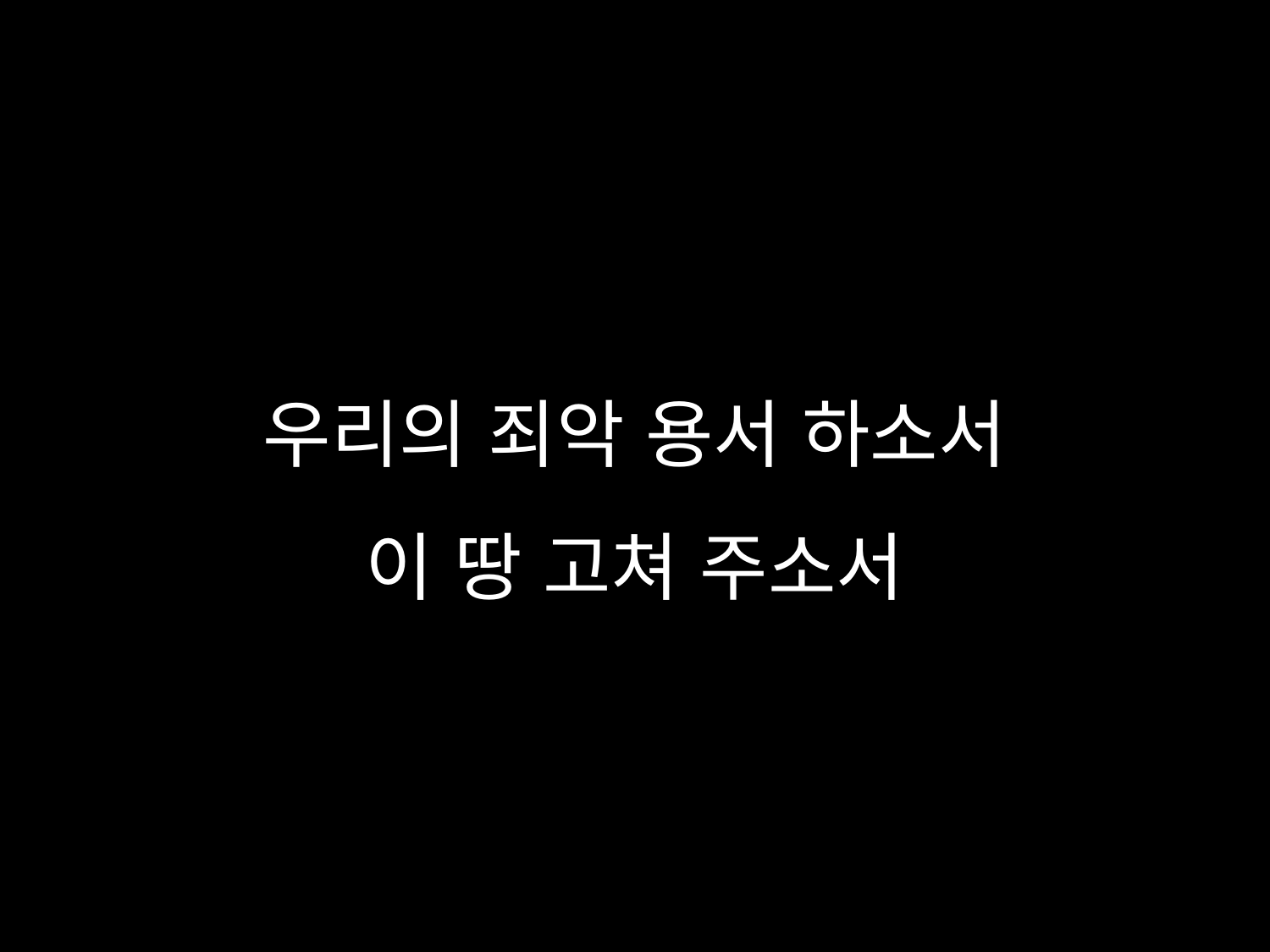

# 우리의 죄악 용서 하소서 이 땅 고쳐 주소서